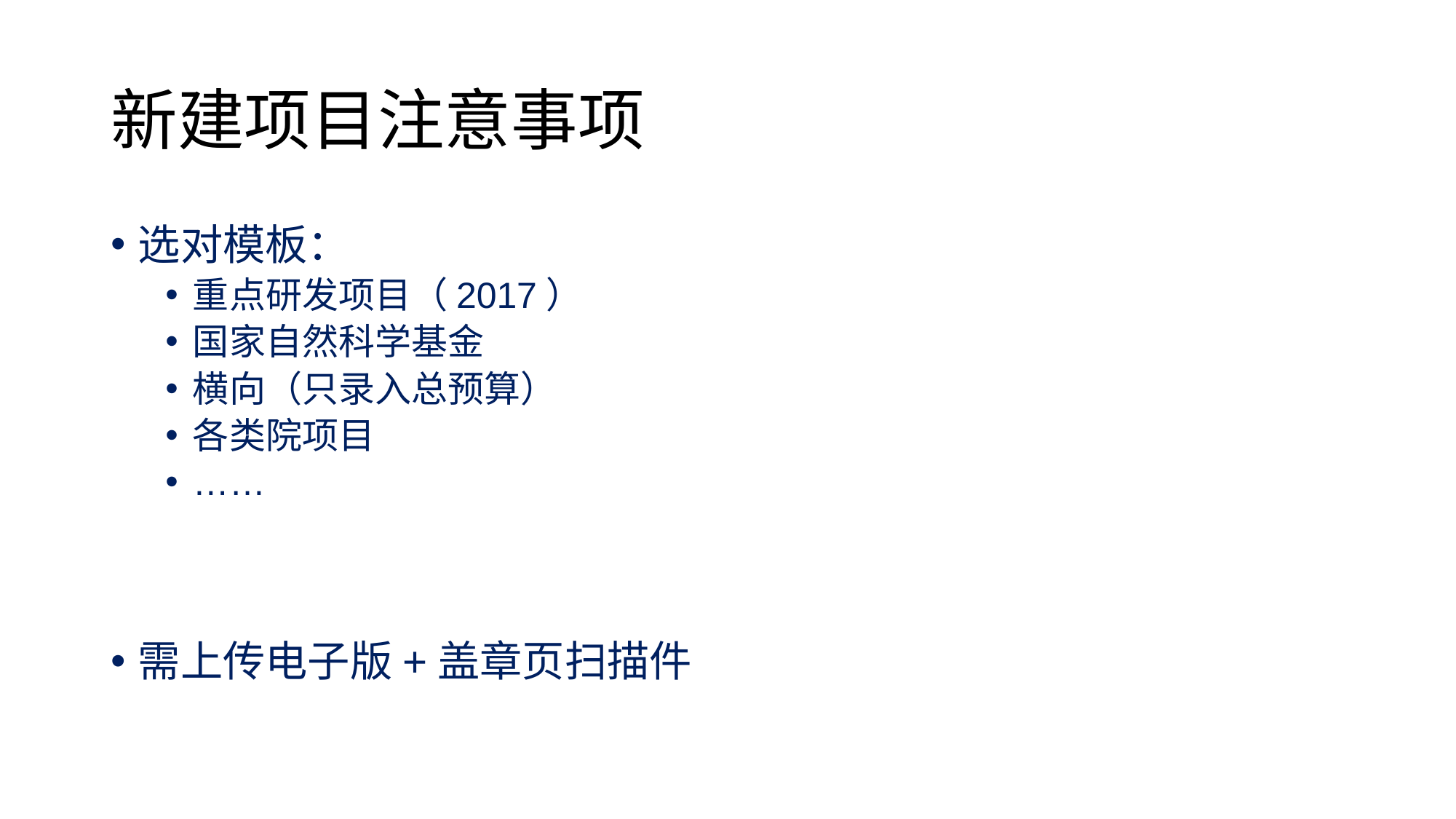

# 新建项目注意事项
选对模板：
重点研发项目（2017）
国家自然科学基金
横向（只录入总预算）
各类院项目
……

需上传电子版+盖章页扫描件